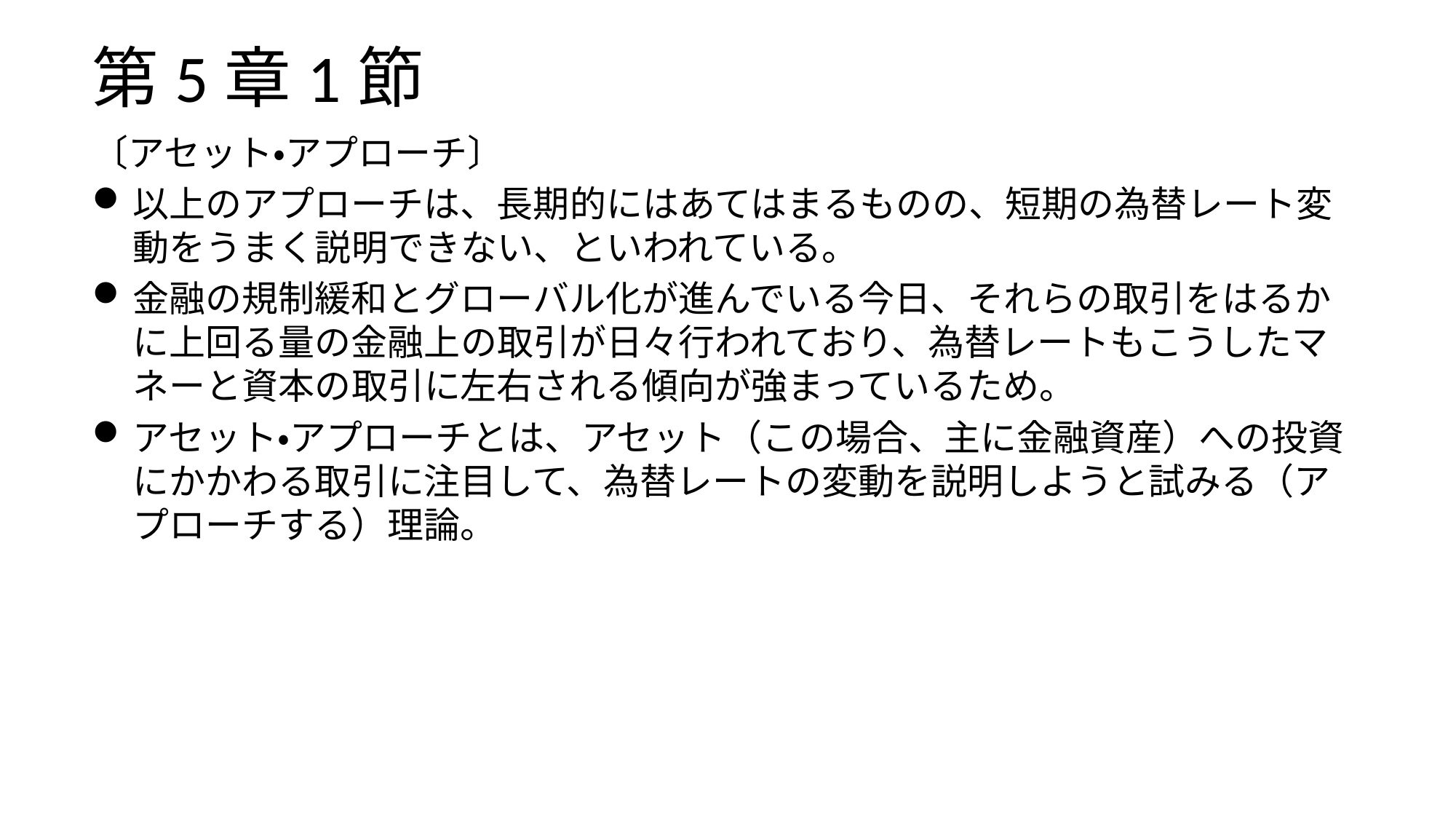

# 第5章1節
〔アセット・アプローチ〕
以上のアプローチは、長期的にはあてはまるものの、短期の為替レート変動をうまく説明できない、といわれている。
金融の規制緩和とグローバル化が進んでいる今日、それらの取引をはるかに上回る量の金融上の取引が日々行われており、為替レートもこうしたマネーと資本の取引に左右される傾向が強まっているため。
アセット・アプローチとは、アセット（この場合、主に金融資産）への投資にかかわる取引に注目して、為替レートの変動を説明しようと試みる（アプローチする）理論。